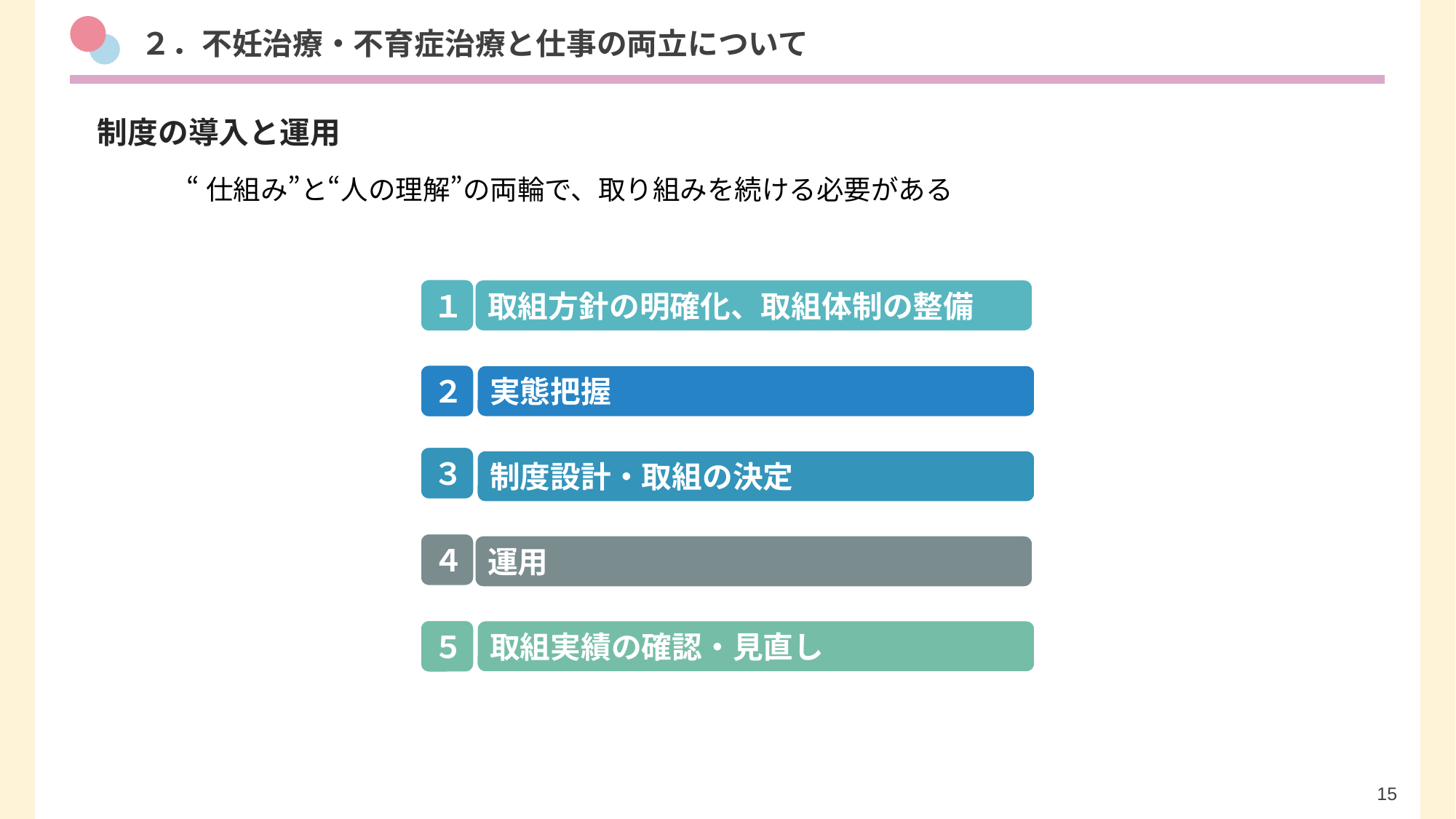

２．不妊治療・不育症治療と仕事の両立について
制度の導入と運用
“仕組み”と“人の理解”の両輪で、取り組みを続ける必要がある
１
取組方針の明確化、取組体制の整備
２
実態把握
３
制度設計・取組の決定
４
運用
５
取組実績の確認・見直し